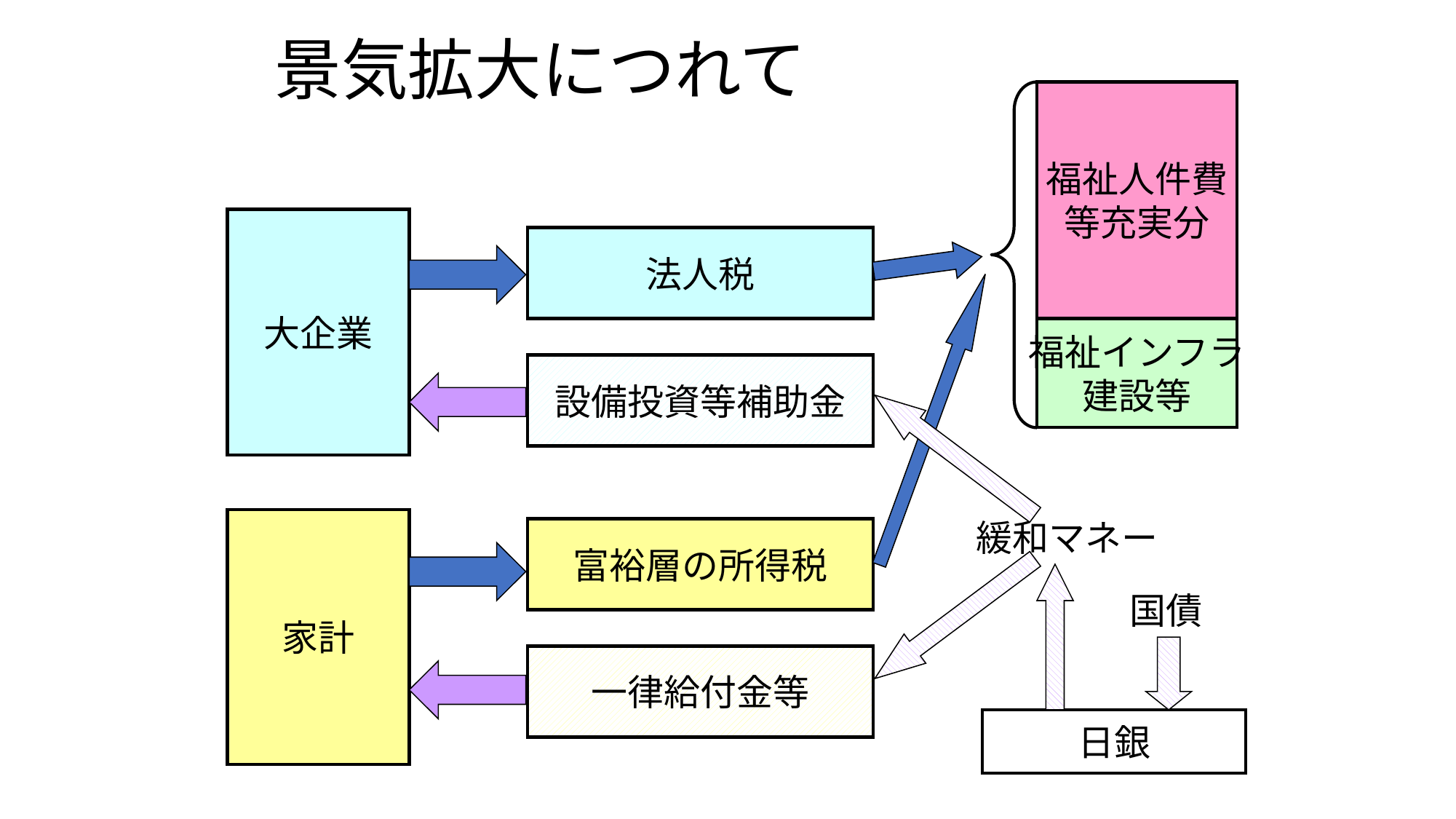

# 景気拡大につれて

福祉人件費
等充実分
大企業
法人税

福祉インフラ
建設等
設備投資等補助金
一律給付金等

家計
緩和マネー
富裕層の所得税

国債

日銀